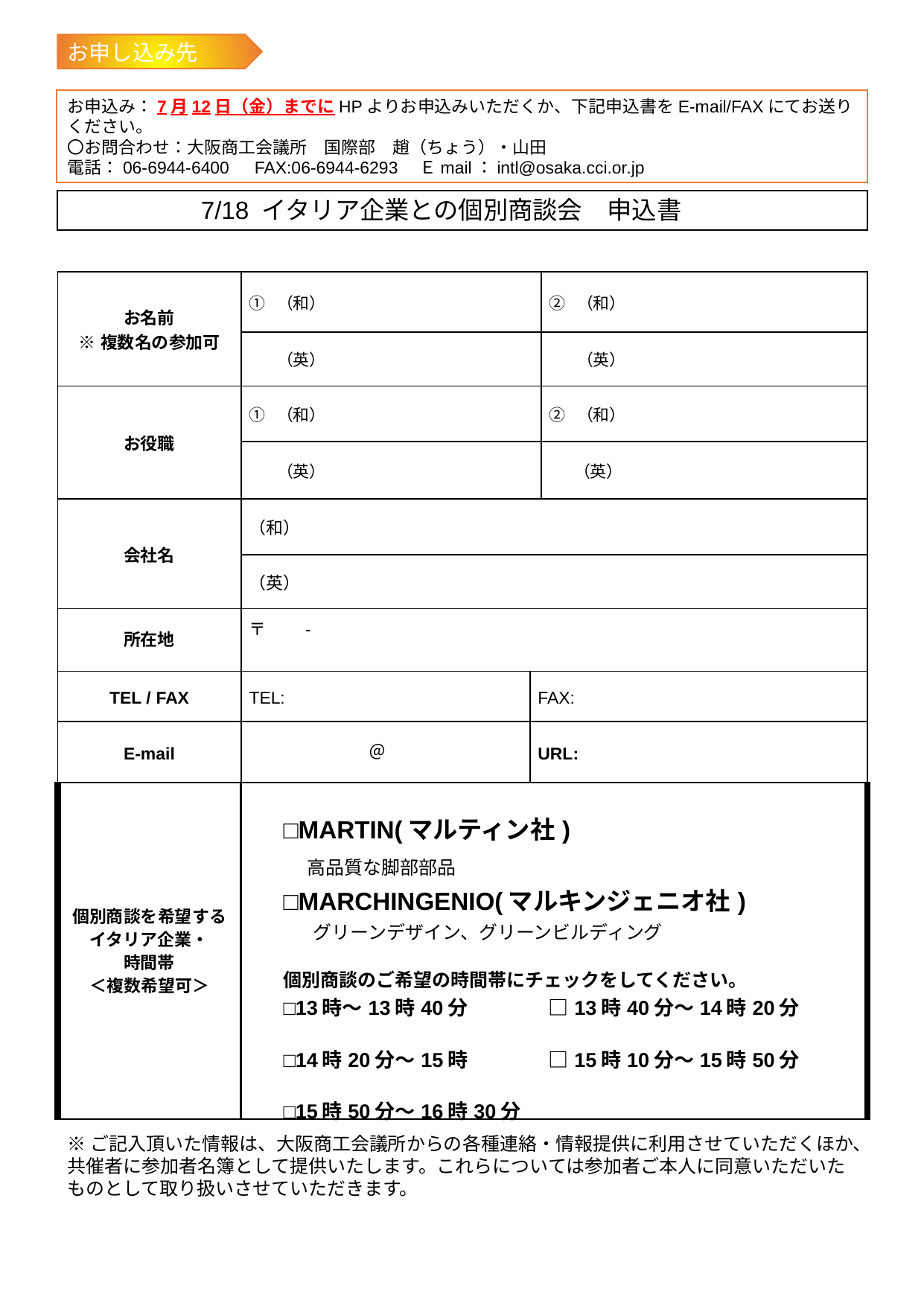

お申し込み先

お申込み：7月12日（金）までにHPよりお申込みいただくか、下記申込書をE-mail/FAXにてお送りください。
〇お問合わせ：大阪商工会議所　国際部　趙（ちょう）・山田
電話：06-6944-6400　FAX:06-6944-6293　Ｅmail：intl@osaka.cci.or.jp
7/18 イタリア企業との個別商談会　申込書
| お名前 ※複数名の参加可 | ① （和） |  | ② （和） |
| --- | --- | --- | --- |
|  | （英） |  | （英） |
| お役職 | ① （和） |  | ② （和） |
|  | （英） |  | （英） |
| 会社名 | （和） |  |  |
|  | （英） |  |  |
| 所在地 | 〒　　- |  |  |
| TEL / FAX | TEL: | FAX: |  |
| E-mail | ＠ | URL: |  |
| 個別商談を希望する イタリア企業・ 時間帯 ＜複数希望可＞ | □MARTIN(マルティン社) 高品質な脚部部品 □MARCHINGENIO(マルキンジェニオ社) グリーンデザイン、グリーンビルディング 個別商談のご希望の時間帯にチェックをしてください。 □13時～13時40分　　　　□13時40分～14時20分 □14時20分～15時　　　　□15時10分～15時50分 □15時50分～16時30分 |  |  |
※ご記入頂いた情報は、大阪商工会議所からの各種連絡・情報提供に利用させていただくほか、共催者に参加者名簿として提供いたします。これらについては参加者ご本人に同意いただいたものとして取り扱いさせていただきます。